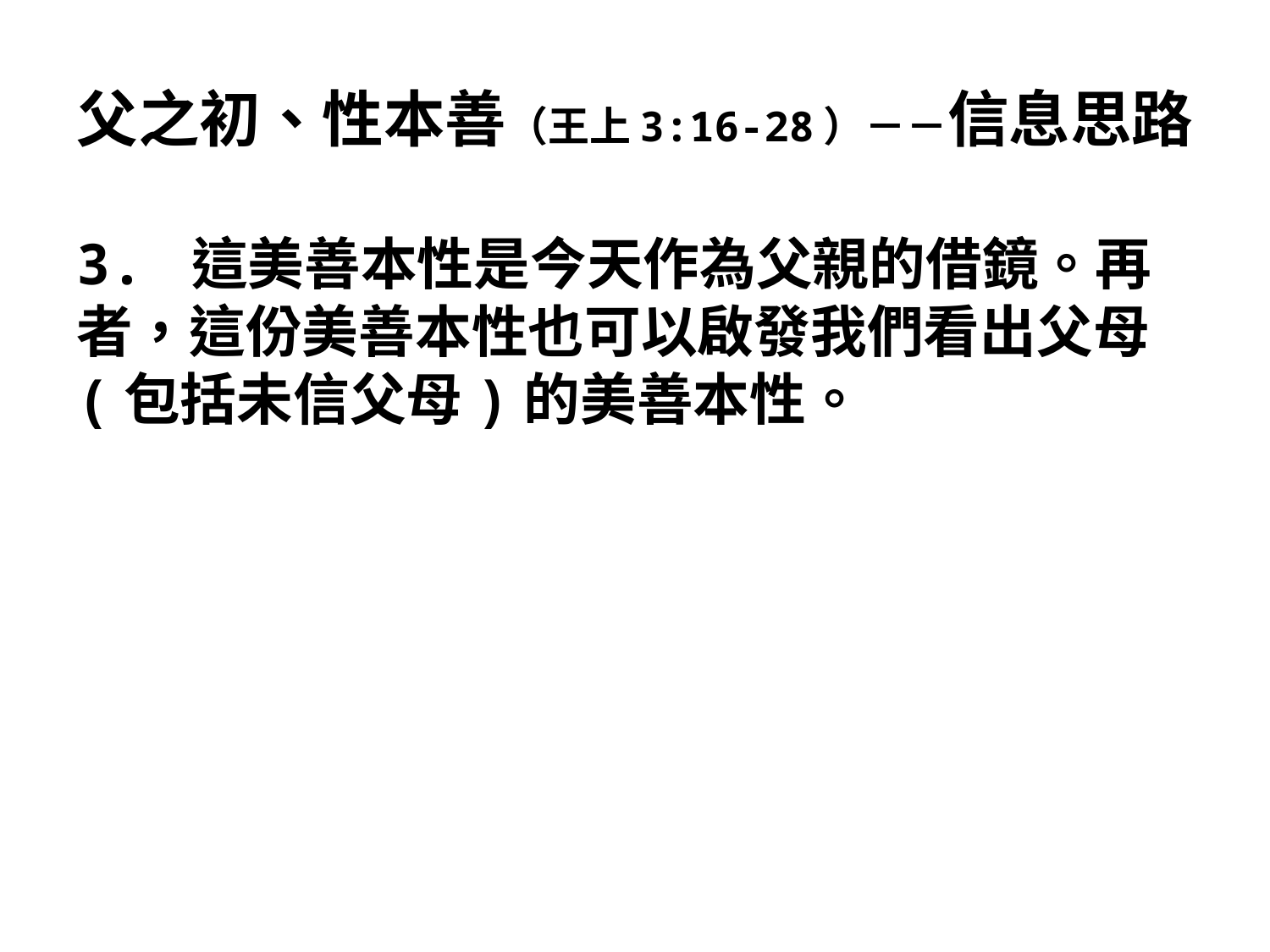

# 父之初、性本善（王上3:16-28）－－信息思路
3. 這美善本性是今天作為父親的借鏡。再者，這份美善本性也可以啟發我們看出父母(包括未信父母)的美善本性。